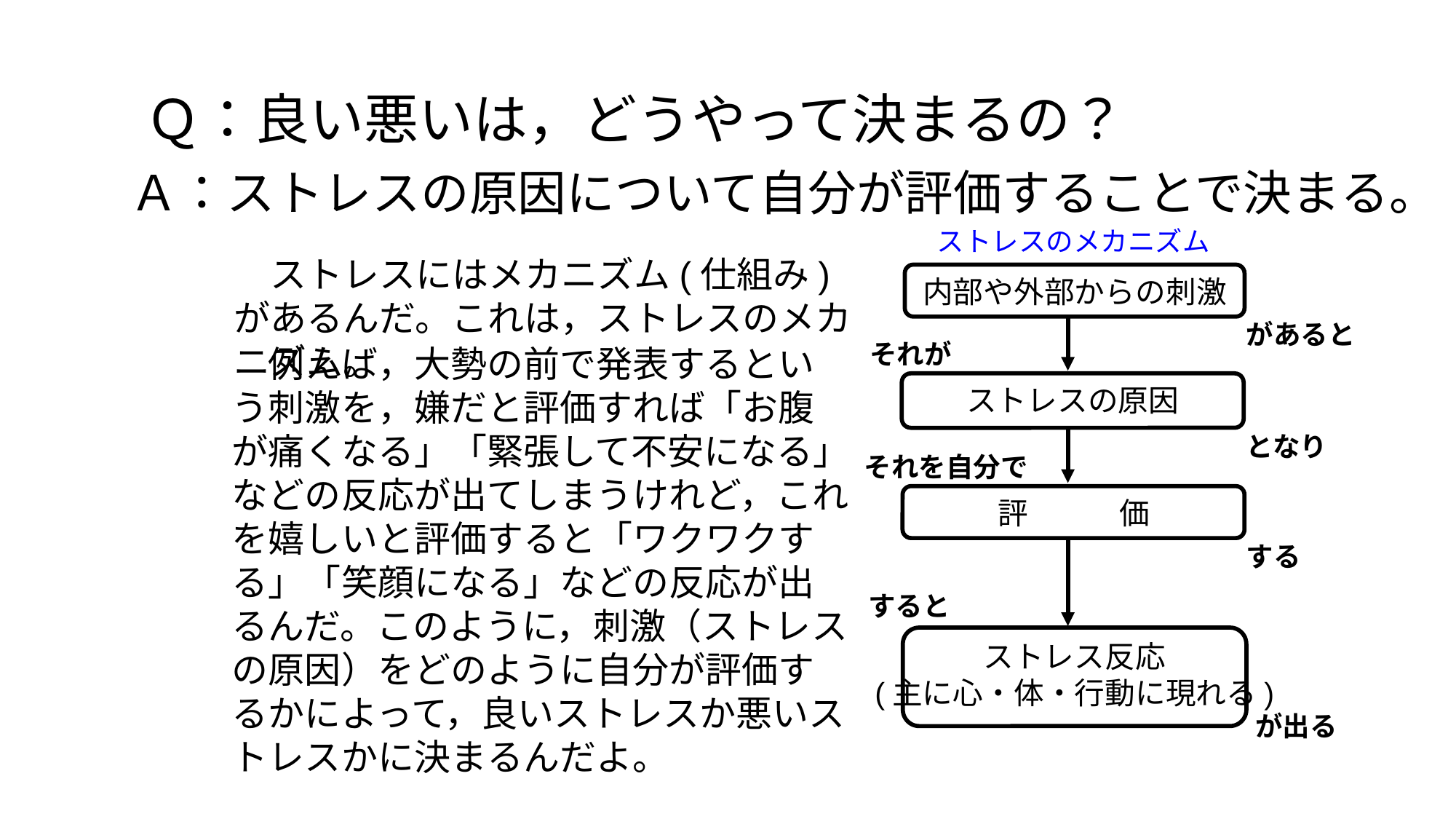

Ｑ：良い悪いは，どうやって決まるの？
Ａ：ストレスの原因について自分が評価することで決まる。
ストレスのメカニズム
　ストレスにはメカニズム(仕組み)があるんだ。これは，ストレスのメカニズム。

内部や外部からの刺激
があると
それが
　例えば，大勢の前で発表するという刺激を，嫌だと評価すれば「お腹が痛くなる」「緊張して不安になる」などの反応が出てしまうけれど，これを嬉しいと評価すると「ワクワクする」「笑顔になる」などの反応が出るんだ。このように，刺激（ストレスの原因）をどのように自分が評価するかによって，良いストレスか悪いストレスかに決まるんだよ。
ストレスの原因
となり
それを自分で
評　　　価
する
すると
ストレス反応
(主に心・体・行動に現れる)
が出る